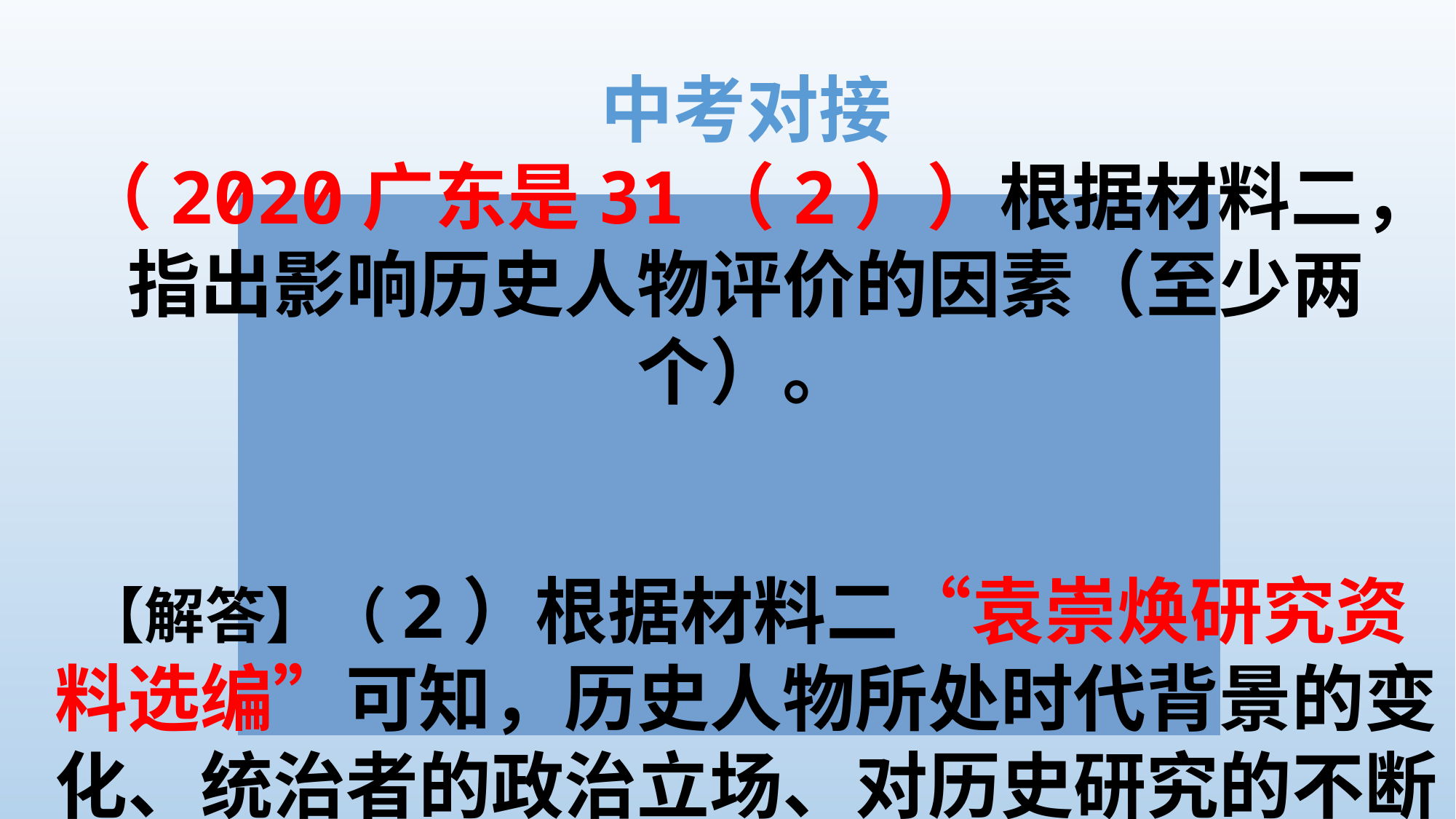

中考对接
 （2020广东是31（2））根据材料二，指出影响历史人物评价的因素（至少两个）。

【解答】（2）根据材料二“袁崇焕研究资料选编”可知，历史人物所处时代背景的变化、统治者的政治立场、对历史研究的不断深入等是影响历史人物评价的因素。